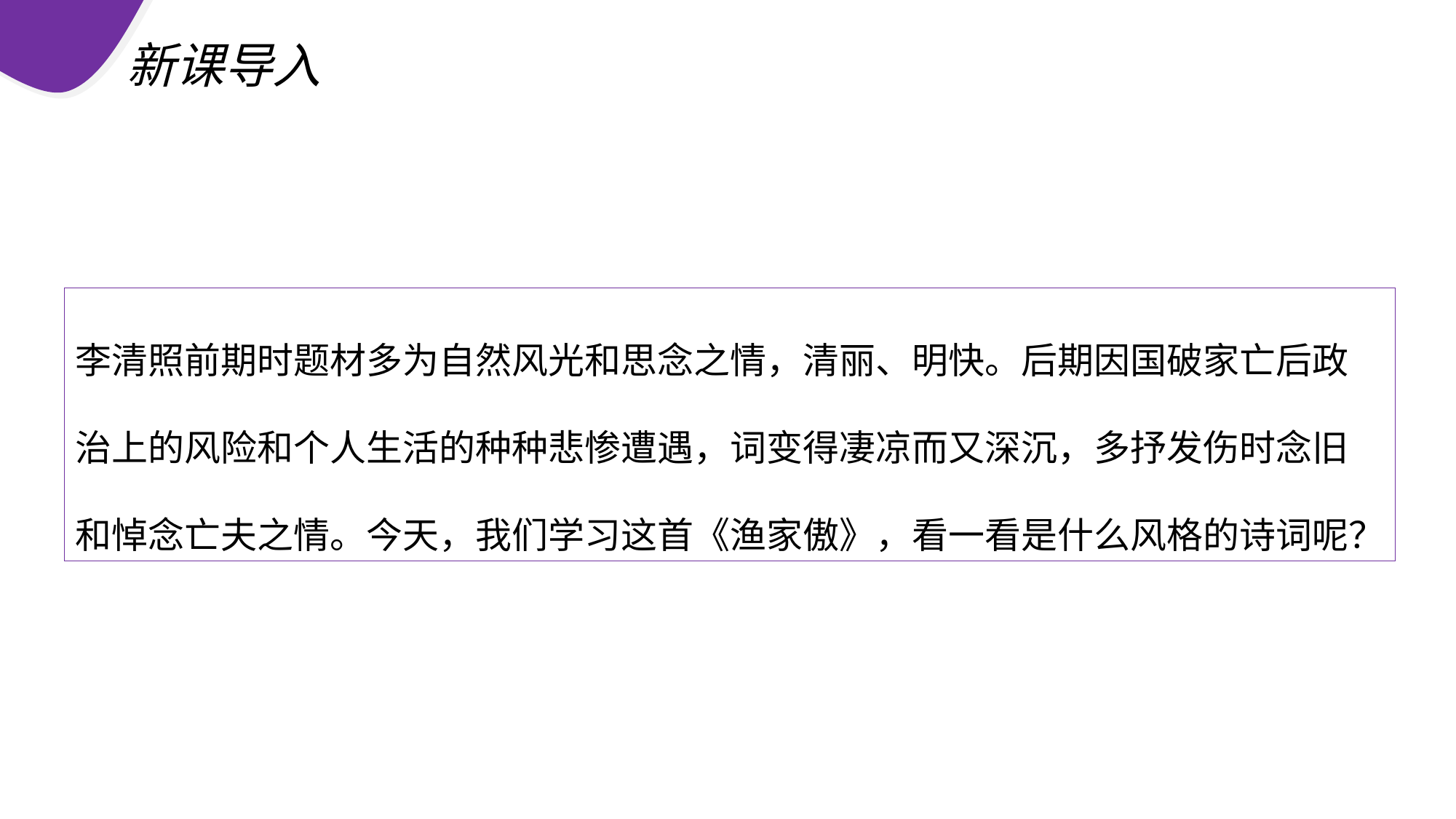

新课导入
李清照前期时题材多为自然风光和思念之情，清丽、明快。后期因国破家亡后政治上的风险和个人生活的种种悲惨遭遇，词变得凄凉而又深沉，多抒发伤时念旧和悼念亡夫之情。今天，我们学习这首《渔家傲》，看一看是什么风格的诗词呢？